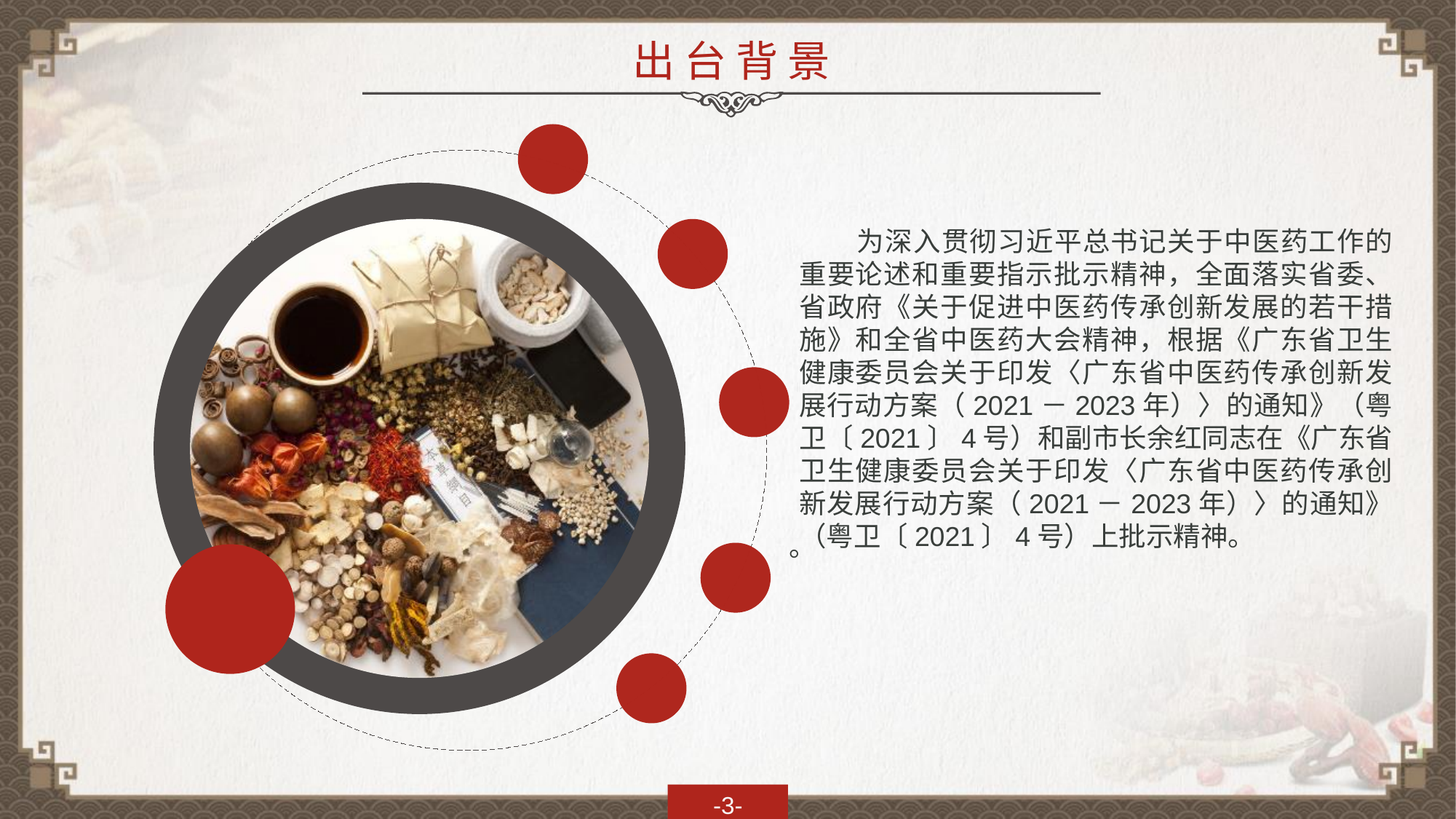

出 台 背 景

       为深入贯彻习近平总书记关于中医药工作的重要论述和重要指示批示精神，全面落实省委、省政府《关于促进中医药传承创新发展的若干措施》和全省中医药大会精神，根据《广东省卫生健康委员会关于印发〈广东省中医药传承创新发展行动方案（2021－2023年）〉的通知》（粤卫〔2021〕4号）和副市长余红同志在《广东省卫生健康委员会关于印发〈广东省中医药传承创新发展行动方案（2021－2023年）〉的通知》（粤卫〔2021〕4号）上批示精神。

。